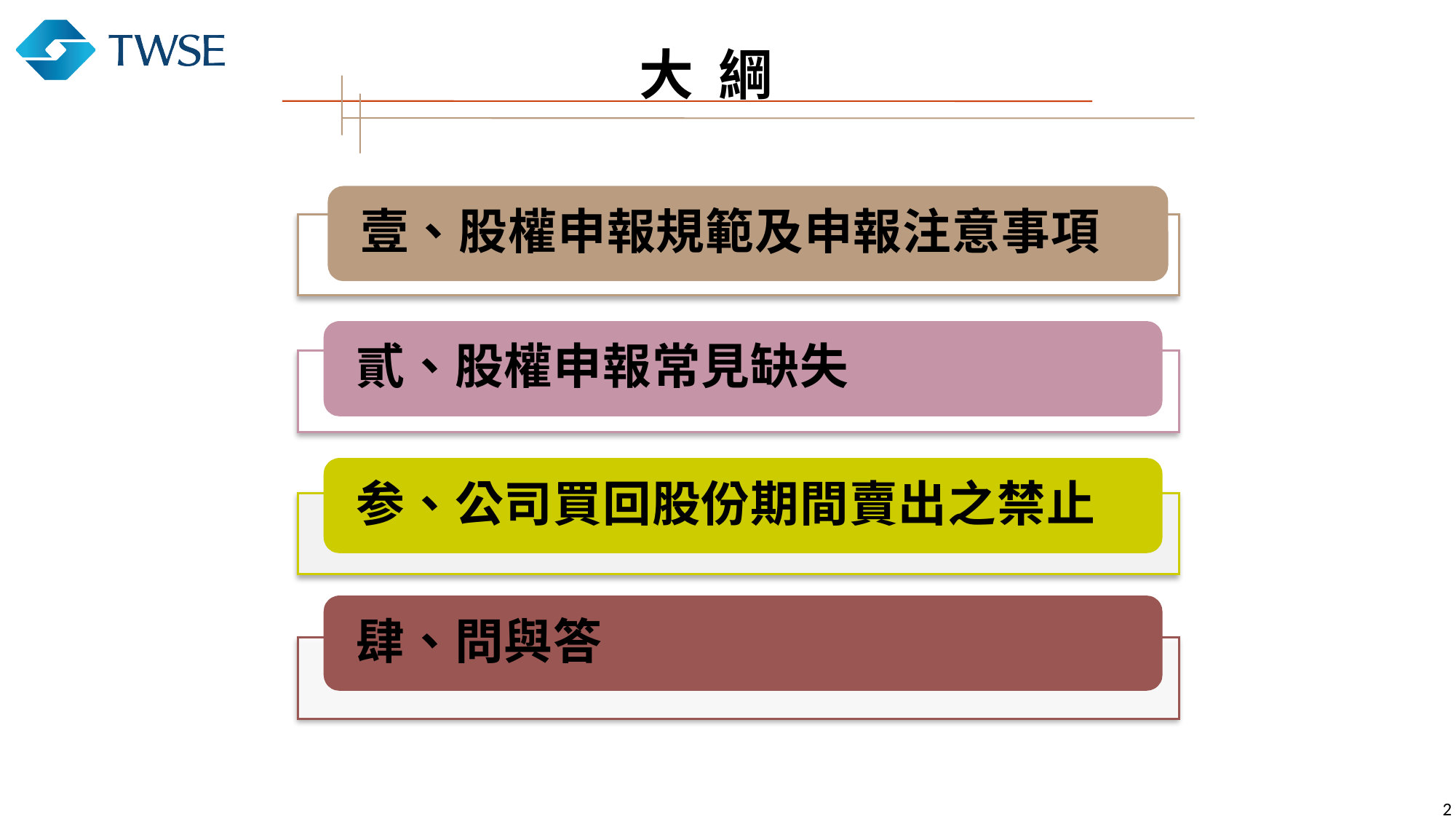

#
  大  綱
壹、股權申報規範及申報注意事項
貳、股權申報常見缺失
参、公司買回股份期間賣出之禁止
肆、問與答

2